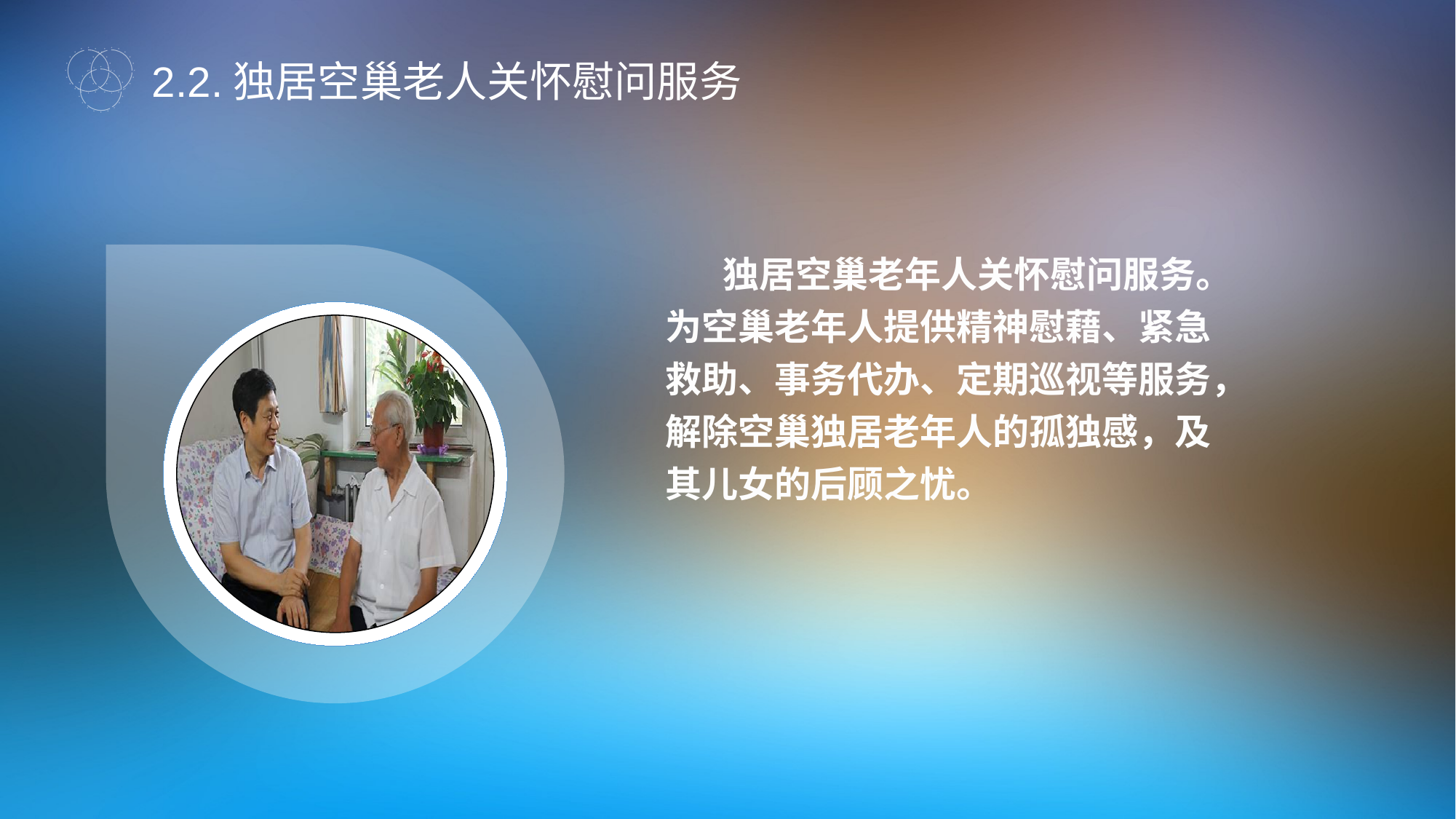

2.2.独居空巢老人关怀慰问服务
        独居空巢老年人关怀慰问服务。为空巢老年人提供精神慰藉、紧急救助、事务代办、定期巡视等服务，解除空巢独居老年人的孤独感，及其儿女的后顾之忧。